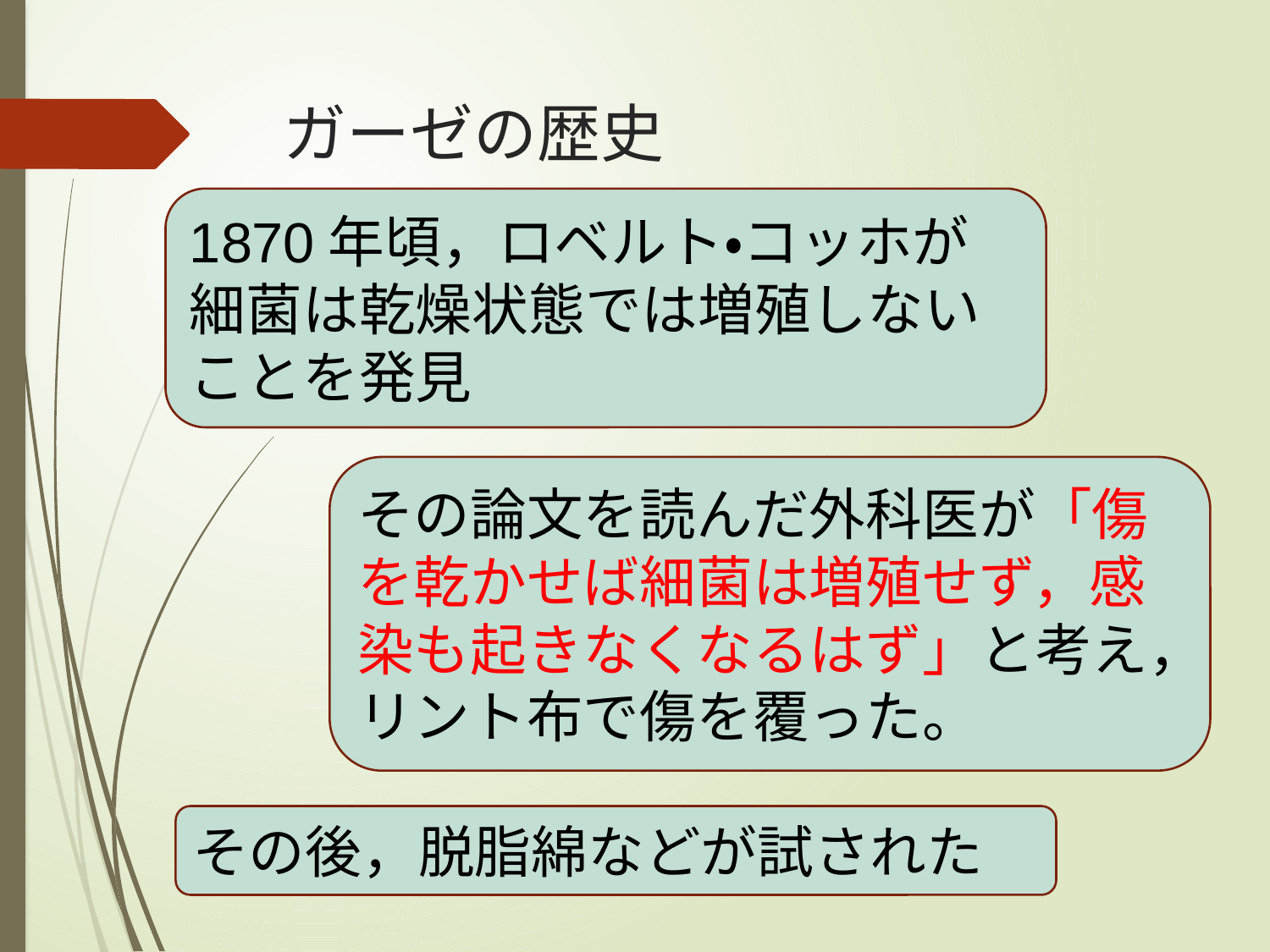

# ガーゼの歴史
1870年頃，ロベルト・コッホが細菌は乾燥状態では増殖しないことを発見
その論文を読んだ外科医が「傷を乾かせば細菌は増殖せず，感染も起きなくなるはず」と考え，リント布で傷を覆った。
その後，脱脂綿などが試された